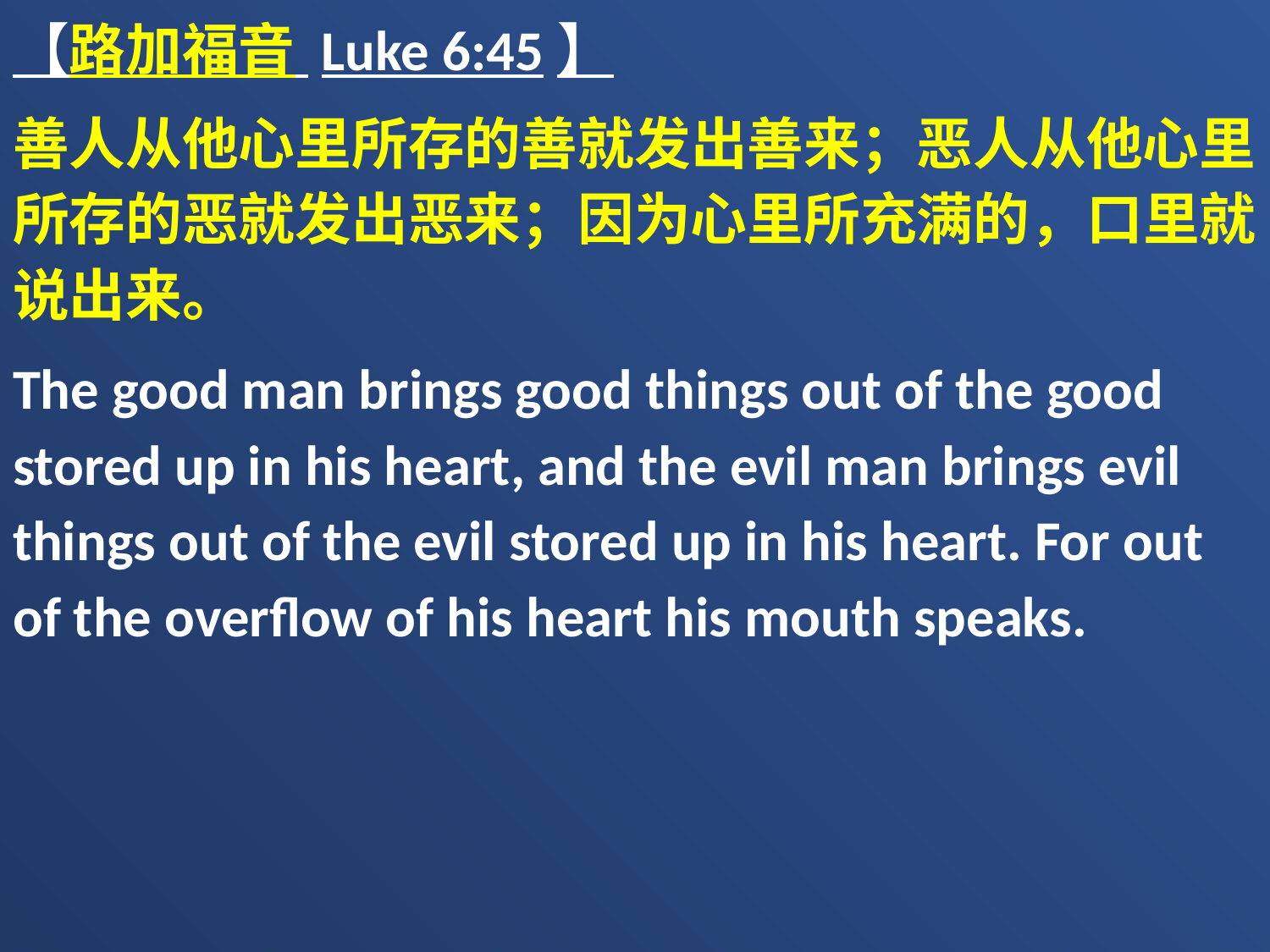

【路加福音 Luke 6:45】
善人从他心里所存的善就发出善来；恶人从他心里所存的恶就发出恶来；因为心里所充满的，口里就说出来。
The good man brings good things out of the good stored up in his heart, and the evil man brings evil things out of the evil stored up in his heart. For out of the overflow of his heart his mouth speaks.